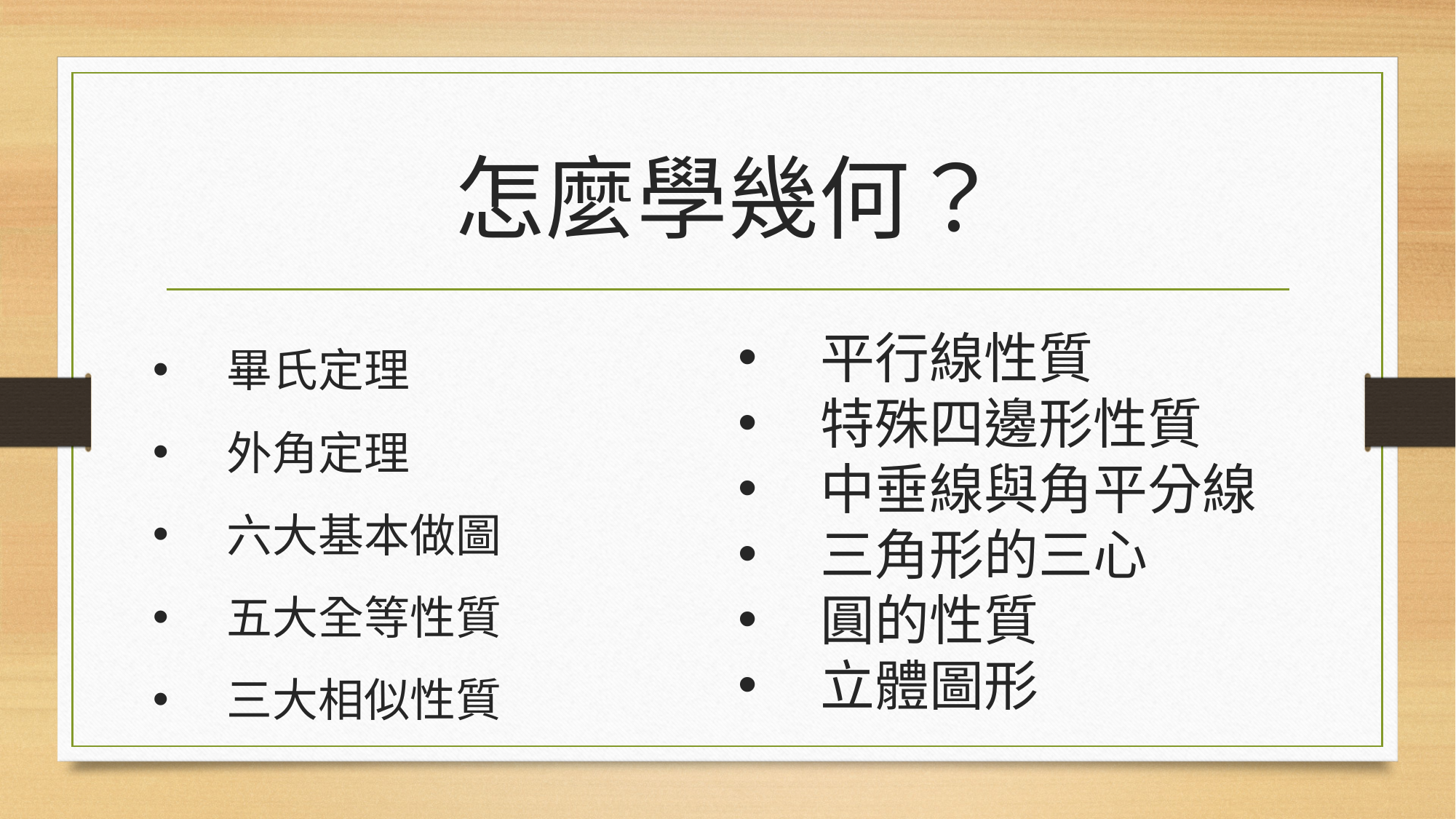

# 怎麼學幾何？
畢氏定理
外角定理
六大基本做圖
五大全等性質
三大相似性質
平行線性質
特殊四邊形性質
中垂線與角平分線
三角形的三心
圓的性質
立體圖形